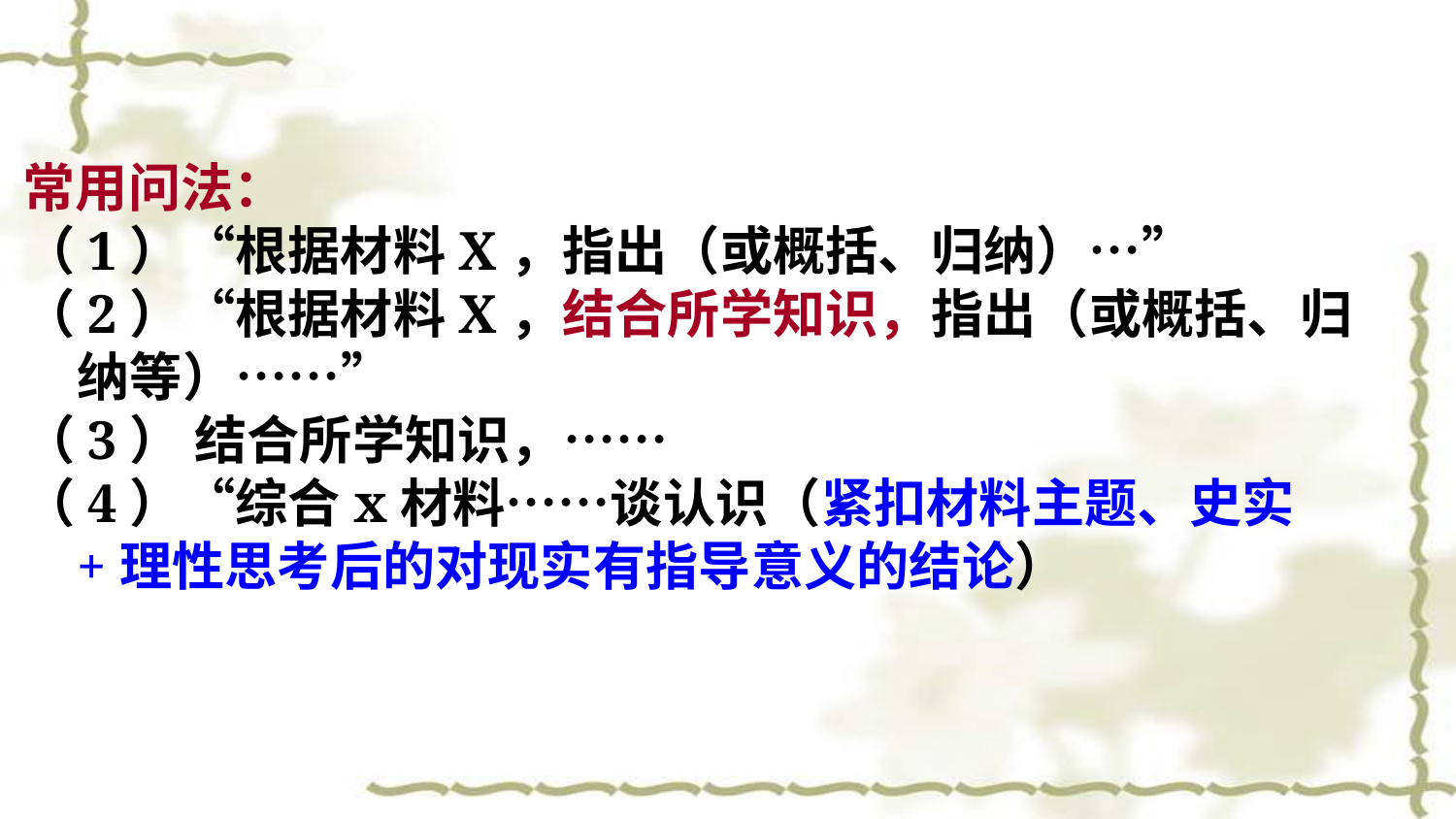

审题（ 咬文嚼字法 ）
常用问法：
（1）“根据材料X，指出（或概括、归纳）…”
（2）“根据材料X，结合所学知识，指出（或概括、归纳等）……”
（3） 结合所学知识，……
（4）“综合x材料……谈认识（紧扣材料主题、史实+理性思考后的对现实有指导意义的结论）